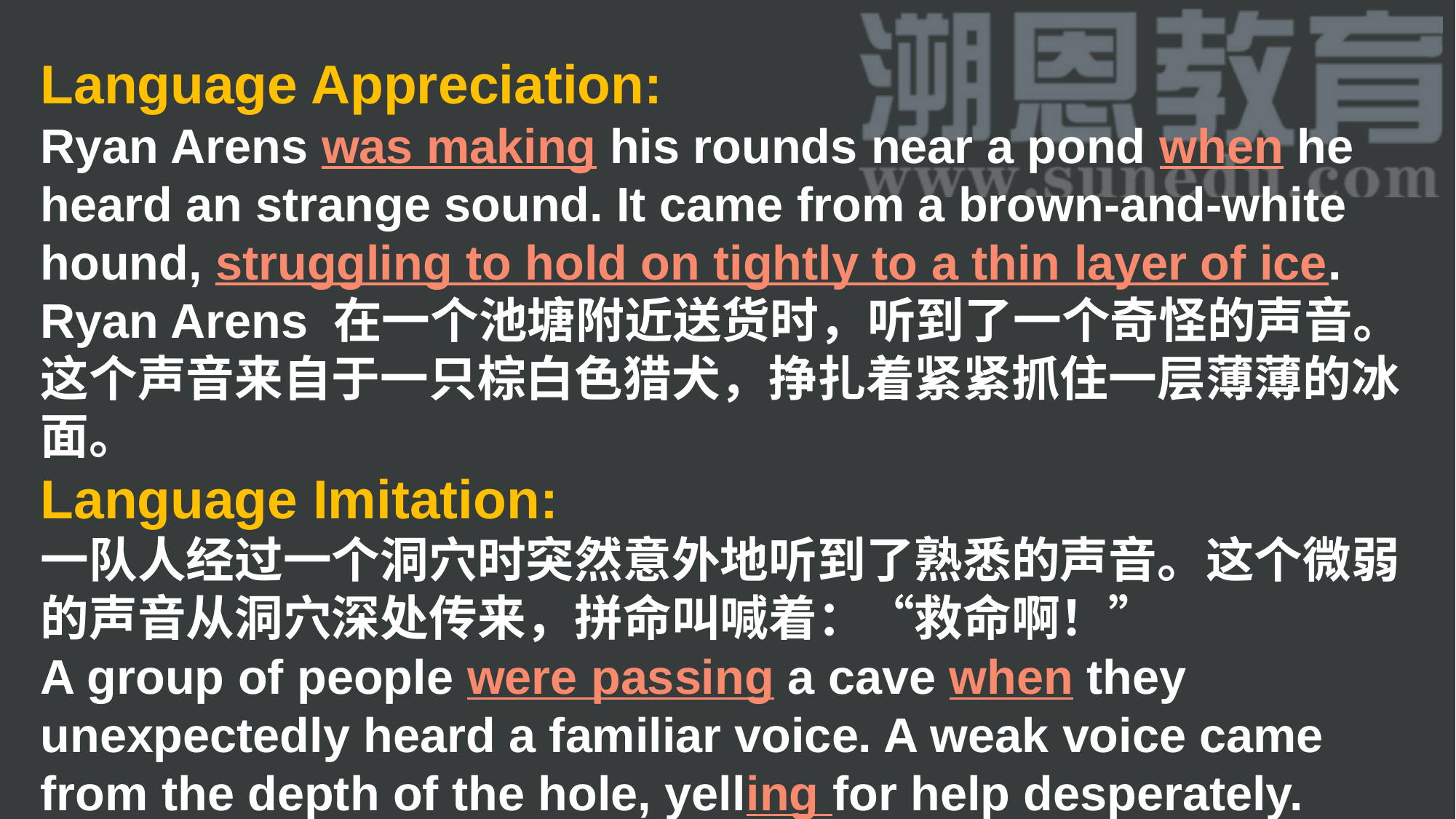

Language Appreciation:
Ryan Arens was making his rounds near a pond when he heard an strange sound. It came from a brown-and-white hound, struggling to hold on tightly to a thin layer of ice.
Ryan Arens 在一个池塘附近送货时，听到了一个奇怪的声音。这个声音来自于一只棕白色猎犬，挣扎着紧紧抓住一层薄薄的冰面。
Language Imitation:
一队人经过一个洞穴时突然意外地听到了熟悉的声音。这个微弱的声音从洞穴深处传来，拼命叫喊着：“救命啊！”
A group of people were passing a cave when they unexpectedly heard a familiar voice. A weak voice came from the depth of the hole, yelling for help desperately.